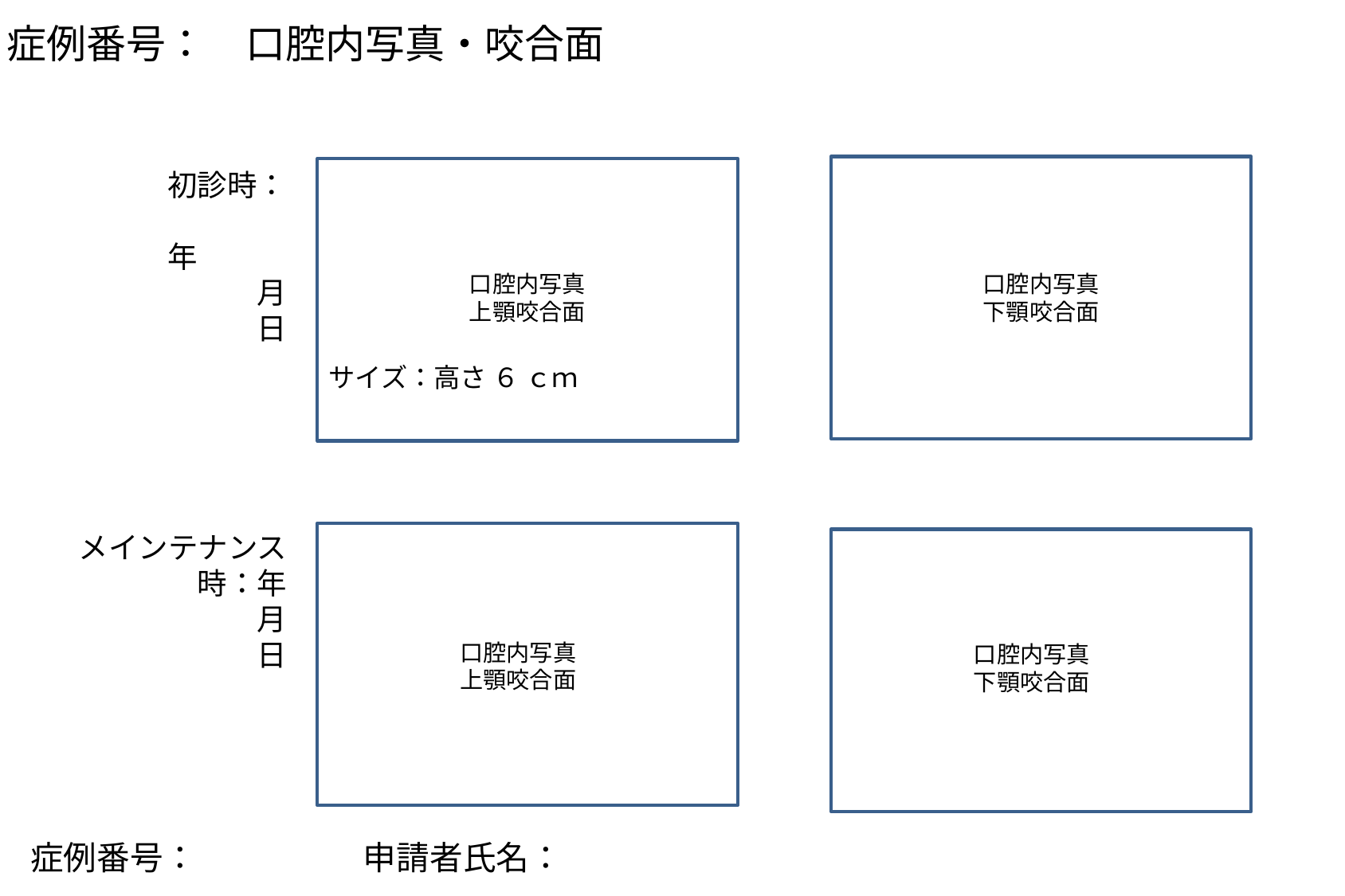

症例番号：　口腔内写真・咬合面

初診時：
　　　　　　年　　　　　　月
日
口腔内写真
上顎咬合面
口腔内写真
下顎咬合面
サイズ：高さ ６ ｃｍ
メインテナンス時：年
　　　月
　　　日

口腔内写真
上顎咬合面
口腔内写真
下顎咬合面
症例番号：　　　　　申請者氏名：